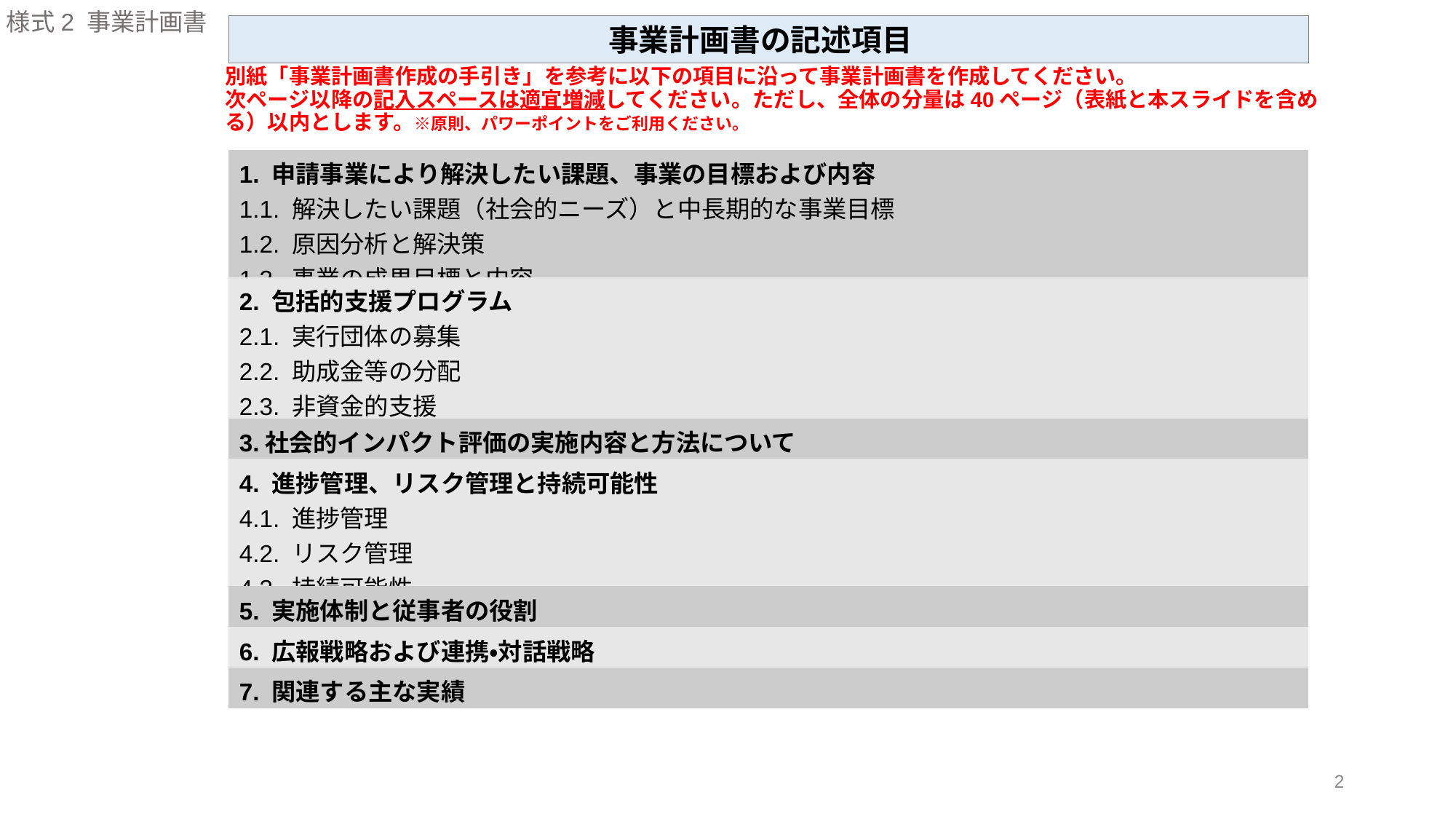

様式2 事業計画書
 事業計画書の記述項目
# 別紙「事業計画書作成の手引き」を参考に以下の項目に沿って事業計画書を作成してください。 次ページ以降の記入スペースは適宜増減してください。ただし、全体の分量は40ページ（表紙と本スライドを含める）以内とします。※原則、パワーポイントをご利用ください。
| 1. 申請事業により解決したい課題、事業の目標および内容　 1.1. 解決したい課題（社会的ニーズ）と中長期的な事業目標 1.2. 原因分析と解決策 1.3. 事業の成果目標と内容 |
| --- |
| 2. 包括的支援プログラム 2.1. 実行団体の募集 2.2. 助成金等の分配 2.3. 非資金的支援 |
| 3.社会的インパクト評価の実施内容と方法について |
| 4. 進捗管理、リスク管理と持続可能性 4.1. 進捗管理 4.2. リスク管理 4.3. 持続可能性 |
| 5. 実施体制と従事者の役割 |
| 6. 広報戦略および連携・対話戦略 |
| 7. 関連する主な実績 |
2